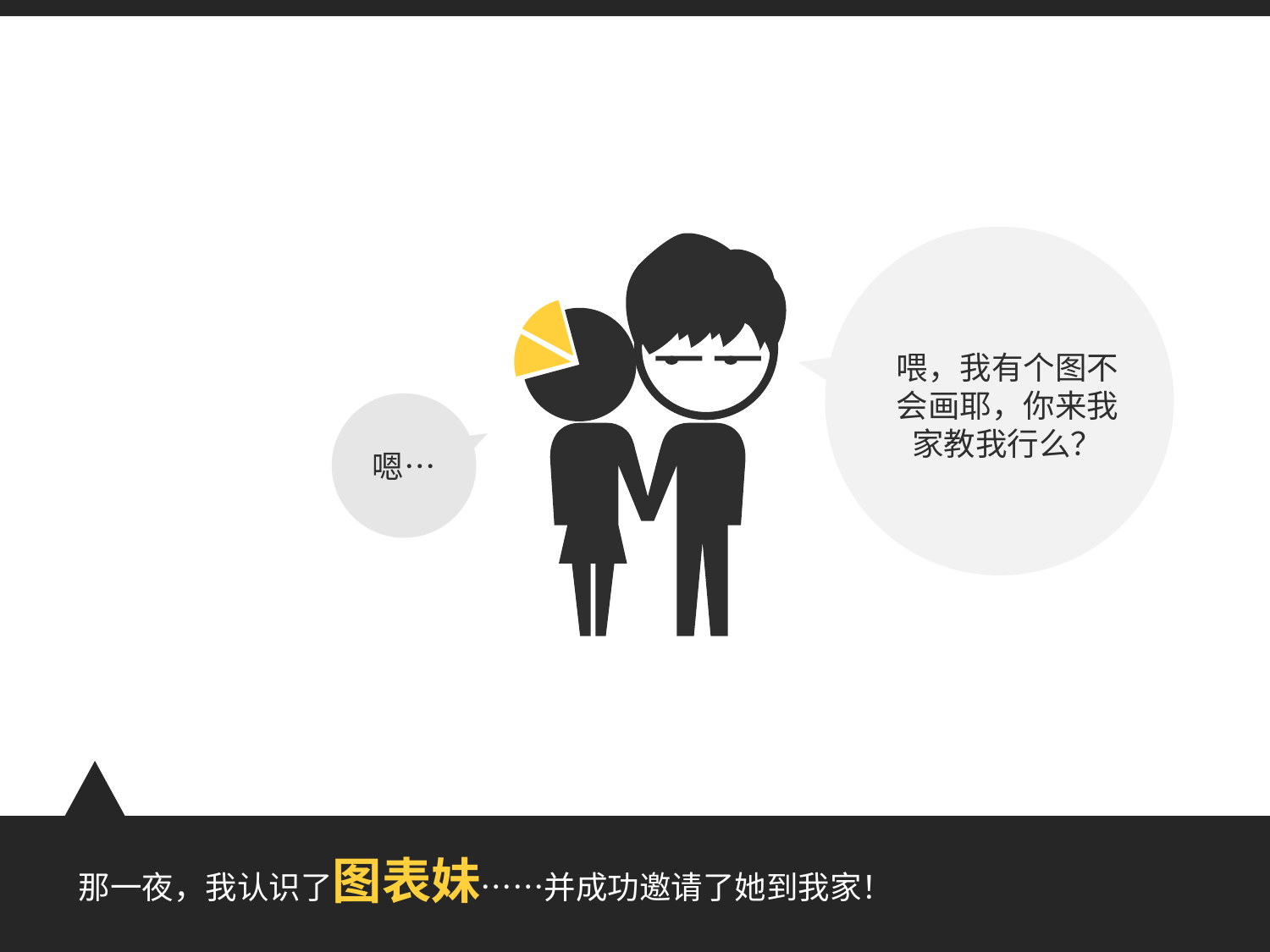

喂，我有个图不会画耶，你来我家教我行么？
嗯…

那一夜，我认识了图表妹……并成功邀请了她到我家！